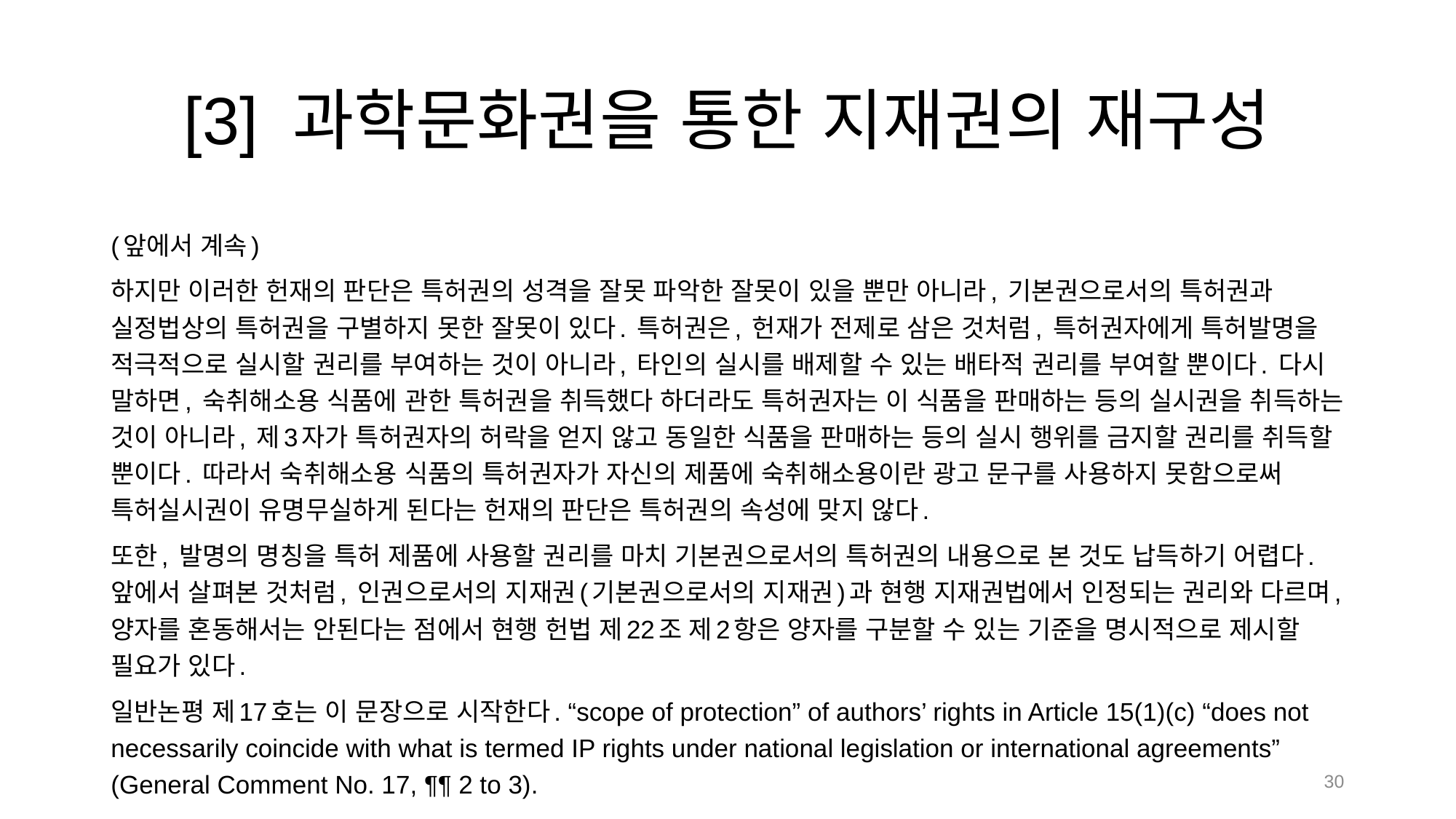

# [3] 과학문화권을 통한 지재권의 재구성
(앞에서 계속)
하지만 이러한 헌재의 판단은 특허권의 성격을 잘못 파악한 잘못이 있을 뿐만 아니라, 기본권으로서의 특허권과 실정법상의 특허권을 구별하지 못한 잘못이 있다. 특허권은, 헌재가 전제로 삼은 것처럼, 특허권자에게 특허발명을 적극적으로 실시할 권리를 부여하는 것이 아니라, 타인의 실시를 배제할 수 있는 배타적 권리를 부여할 뿐이다. 다시 말하면, 숙취해소용 식품에 관한 특허권을 취득했다 하더라도 특허권자는 이 식품을 판매하는 등의 실시권을 취득하는 것이 아니라, 제3자가 특허권자의 허락을 얻지 않고 동일한 식품을 판매하는 등의 실시 행위를 금지할 권리를 취득할 뿐이다. 따라서 숙취해소용 식품의 특허권자가 자신의 제품에 숙취해소용이란 광고 문구를 사용하지 못함으로써 특허실시권이 유명무실하게 된다는 헌재의 판단은 특허권의 속성에 맞지 않다.
또한, 발명의 명칭을 특허 제품에 사용할 권리를 마치 기본권으로서의 특허권의 내용으로 본 것도 납득하기 어렵다. 앞에서 살펴본 것처럼, 인권으로서의 지재권(기본권으로서의 지재권)과 현행 지재권법에서 인정되는 권리와 다르며, 양자를 혼동해서는 안된다는 점에서 현행 헌법 제22조 제2항은 양자를 구분할 수 있는 기준을 명시적으로 제시할 필요가 있다.
일반논평 제17호는 이 문장으로 시작한다. “scope of protection” of authors’ rights in Article 15(1)(c) “does not necessarily coincide with what is termed IP rights under national legislation or international agreements” (General Comment No. 17, ¶¶ 2 to 3).
30